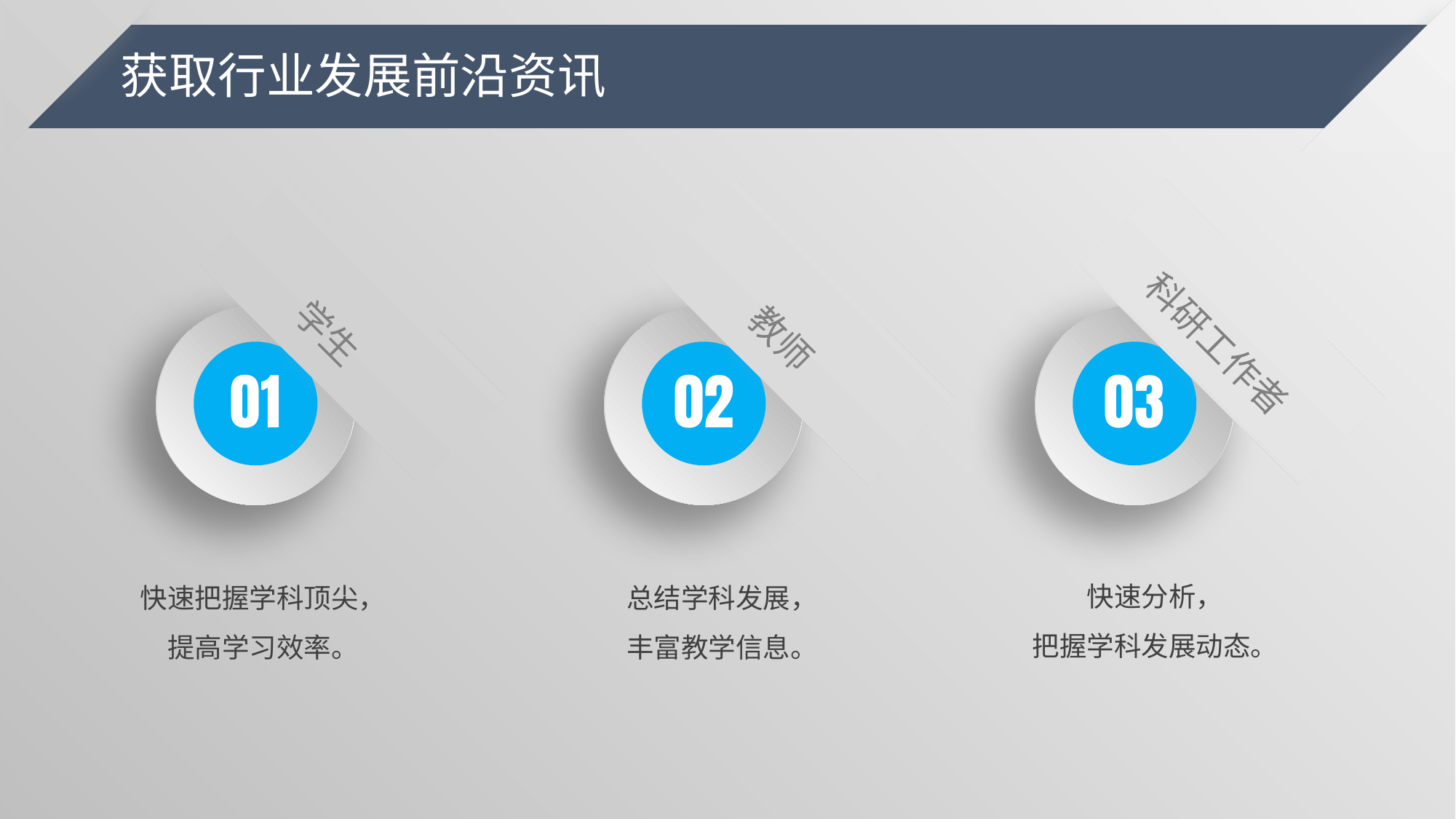

获取行业发展前沿资讯

科研工作者
03
快速分析，
把握学科发展动态。

学生

01
快速把握学科顶尖，
提高学习效率。

教师
02
总结学科发展，
丰富教学信息。